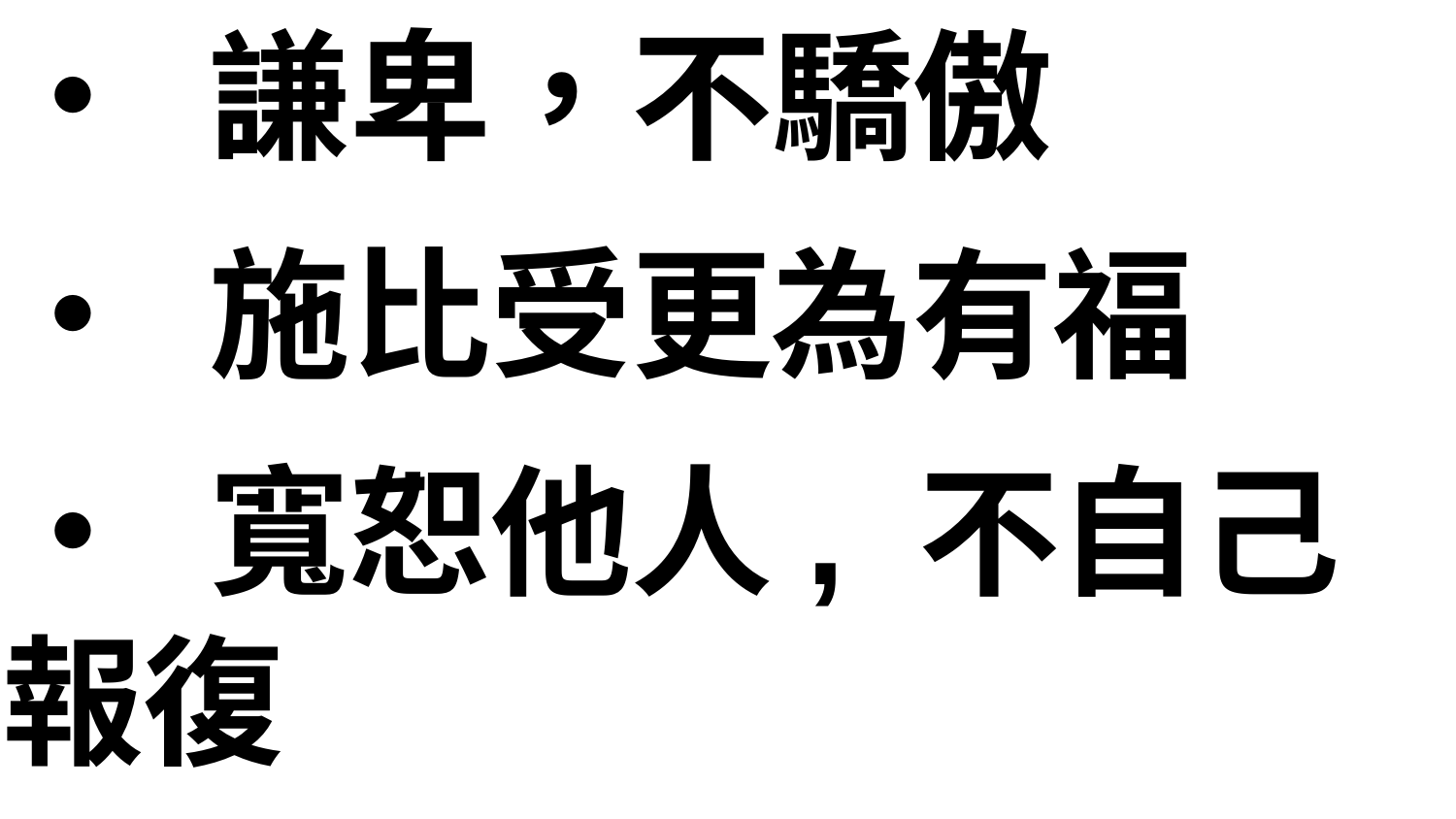

• 謙卑，不驕傲
• 施比受更為有福
• 寬恕他人, 不自己報復